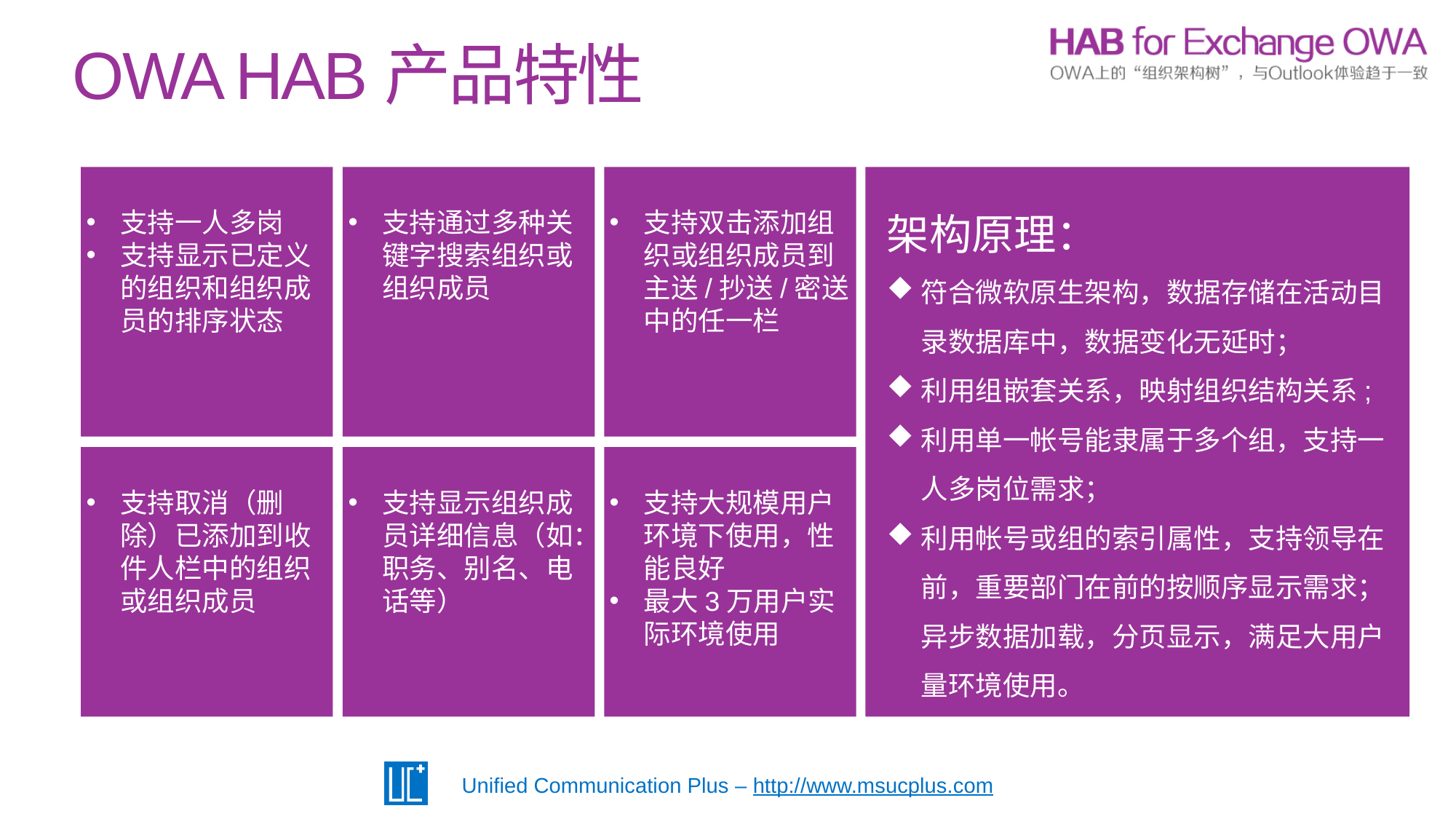

OWA HAB产品特性
架构原理：
符合微软原生架构，数据存储在活动目录数据库中，数据变化无延时；
利用组嵌套关系，映射组织结构关系;
利用单一帐号能隶属于多个组，支持一人多岗位需求；
利用帐号或组的索引属性，支持领导在前，重要部门在前的按顺序显示需求； 异步数据加载，分页显示，满足大用户量环境使用。

支持一人多岗
支持显示已定义的组织和组织成员的排序状态

支持通过多种关键字搜索组织或组织成员

支持双击添加组织或组织成员到主送/抄送/密送中的任一栏

支持取消（删除）已添加到收件人栏中的组织或组织成员

支持显示组织成员详细信息（如：职务、别名、电话等）

支持大规模用户环境下使用，性能良好
最大3万用户实际环境使用